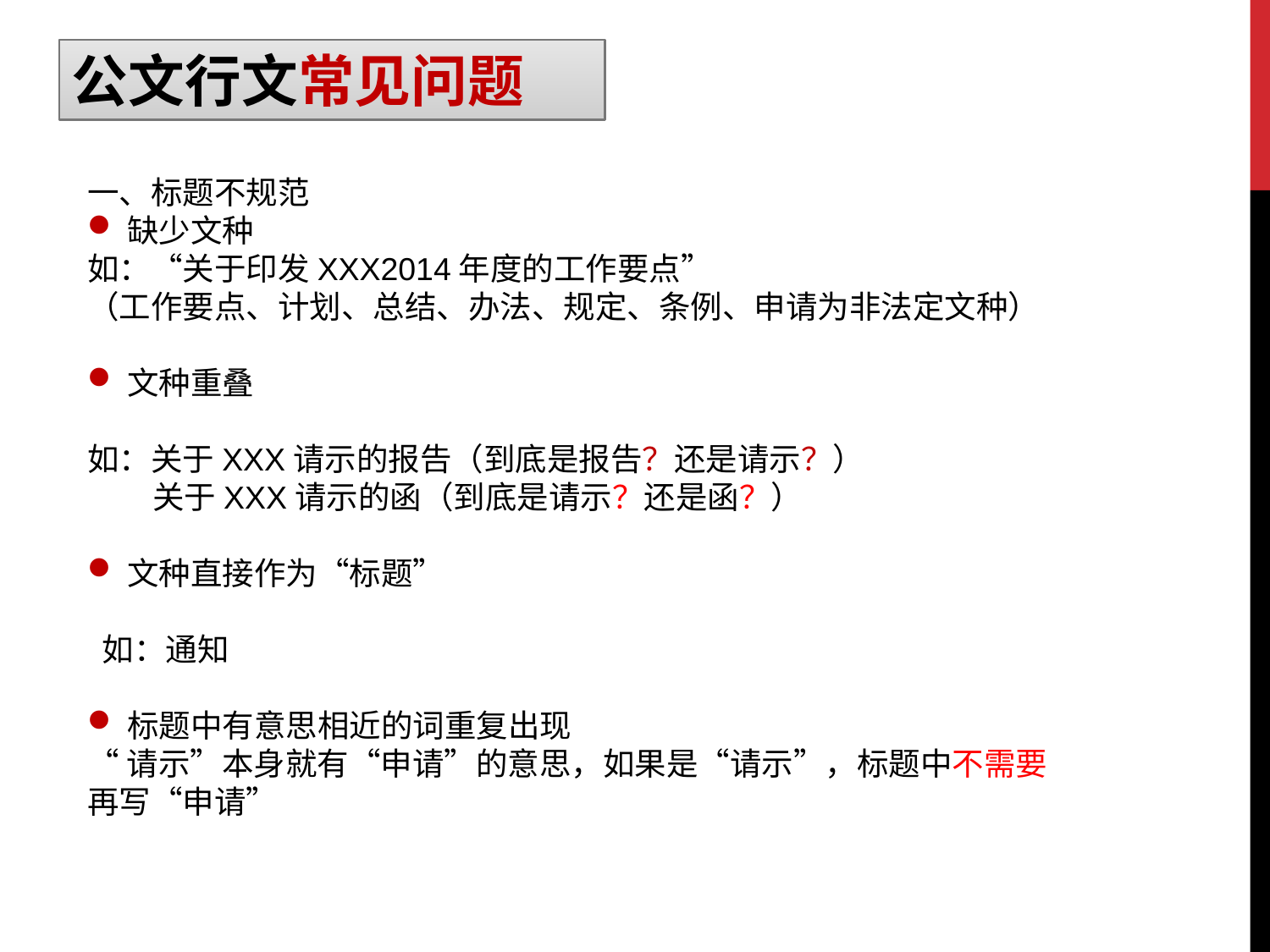

公文行文常见问题
一、标题不规范
缺少文种
如：“关于印发XXX2014年度的工作要点”
（工作要点、计划、总结、办法、规定、条例、申请为非法定文种）

文种重叠

如：关于XXX请示的报告（到底是报告？还是请示？）
        关于XXX请示的函（到底是请示？还是函？）

文种直接作为“标题”

 如：通知

标题中有意思相近的词重复出现
“请示”本身就有“申请”的意思，如果是“请示”，标题中不需要再写“申请”